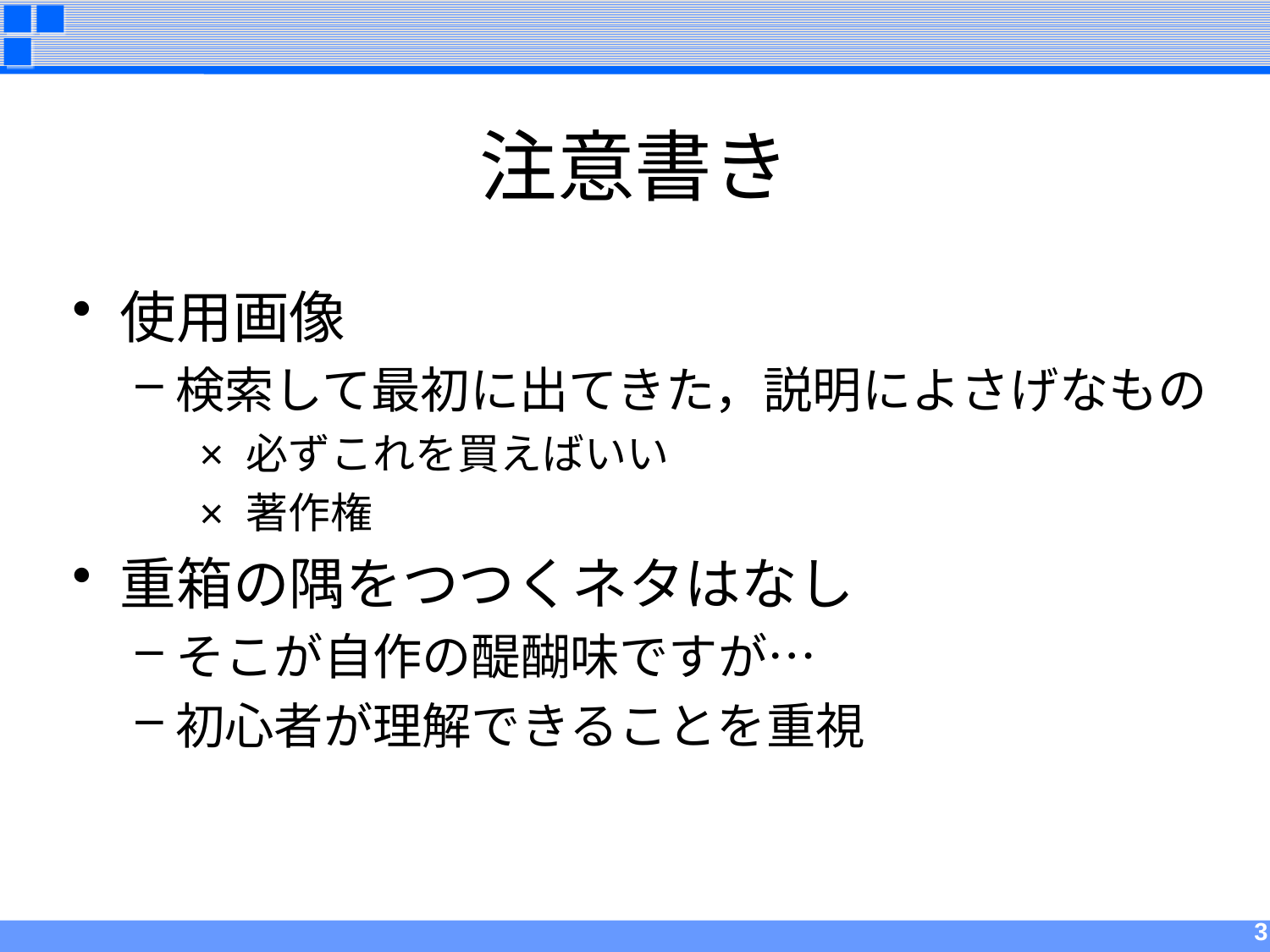

# 注意書き
使用画像
検索して最初に出てきた，説明によさげなもの
× 必ずこれを買えばいい
× 著作権
重箱の隅をつつくネタはなし
そこが自作の醍醐味ですが…
初心者が理解できることを重視
3